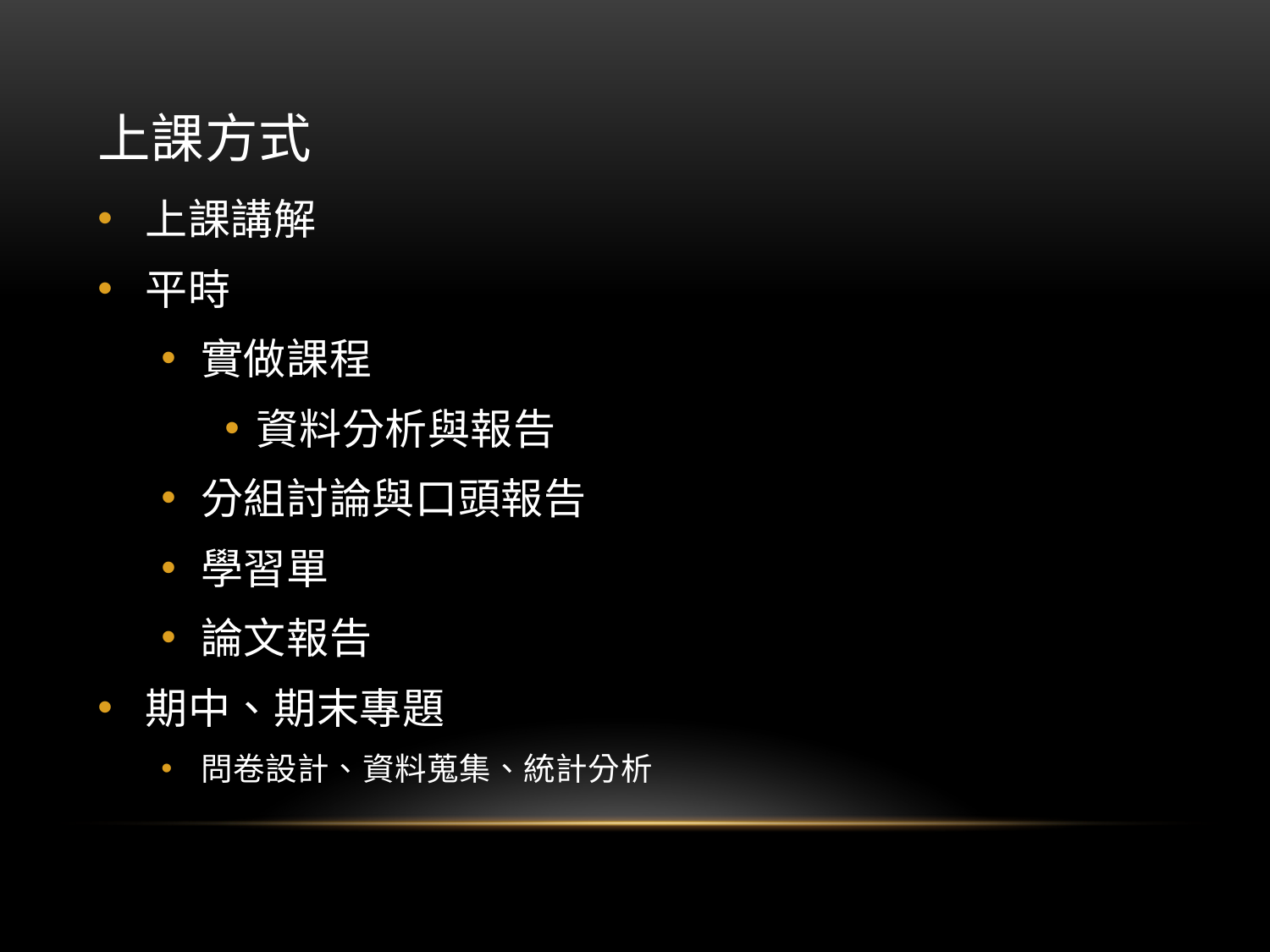

# 上課方式
上課講解
平時
實做課程
資料分析與報告
分組討論與口頭報告
學習單
論文報告
期中、期末專題
問卷設計、資料蒐集、統計分析